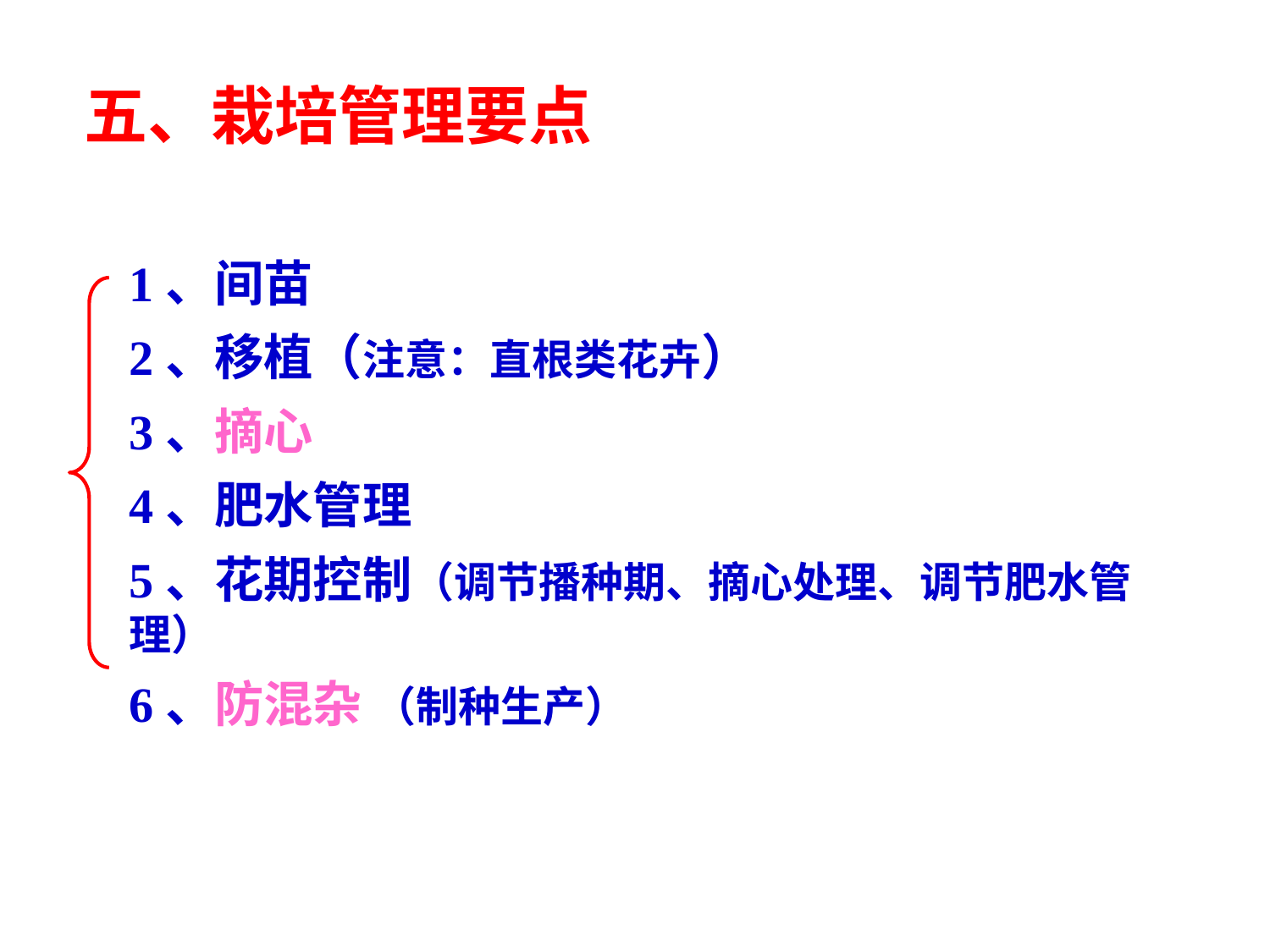

五、栽培管理要点
1、间苗
2、移植（注意：直根类花卉）
3、摘心
4、肥水管理
5、花期控制（调节播种期、摘心处理、调节肥水管理）
6、防混杂 （制种生产）